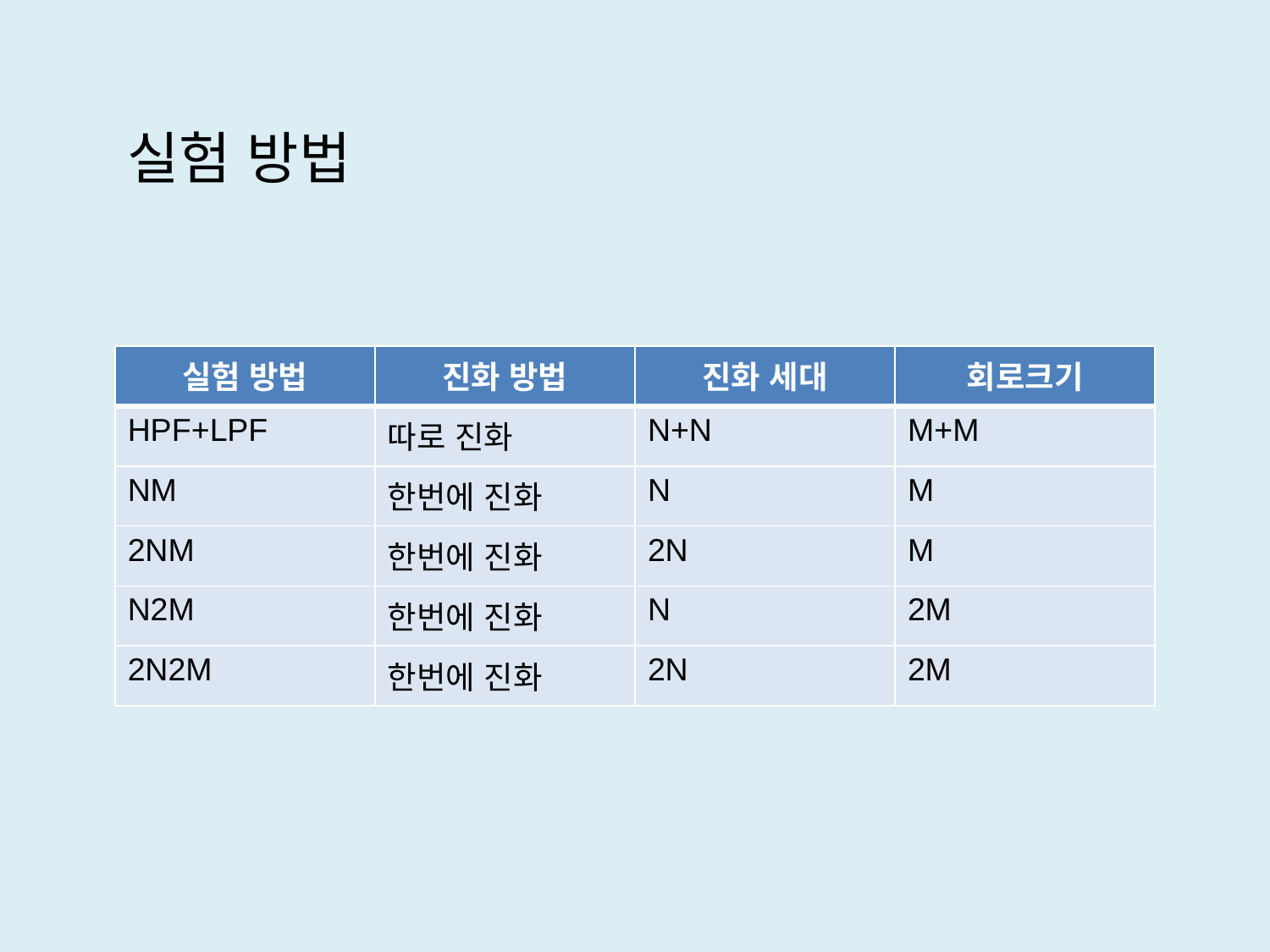

실험 방법
| 실험 방법 | 진화 방법 | 진화 세대 | 회로크기 |
| --- | --- | --- | --- |
| HPF+LPF | 따로 진화 | N+N | M+M |
| NM | 한번에 진화 | N | M |
| 2NM | 한번에 진화 | 2N | M |
| N2M | 한번에 진화 | N | 2M |
| 2N2M | 한번에 진화 | 2N | 2M |